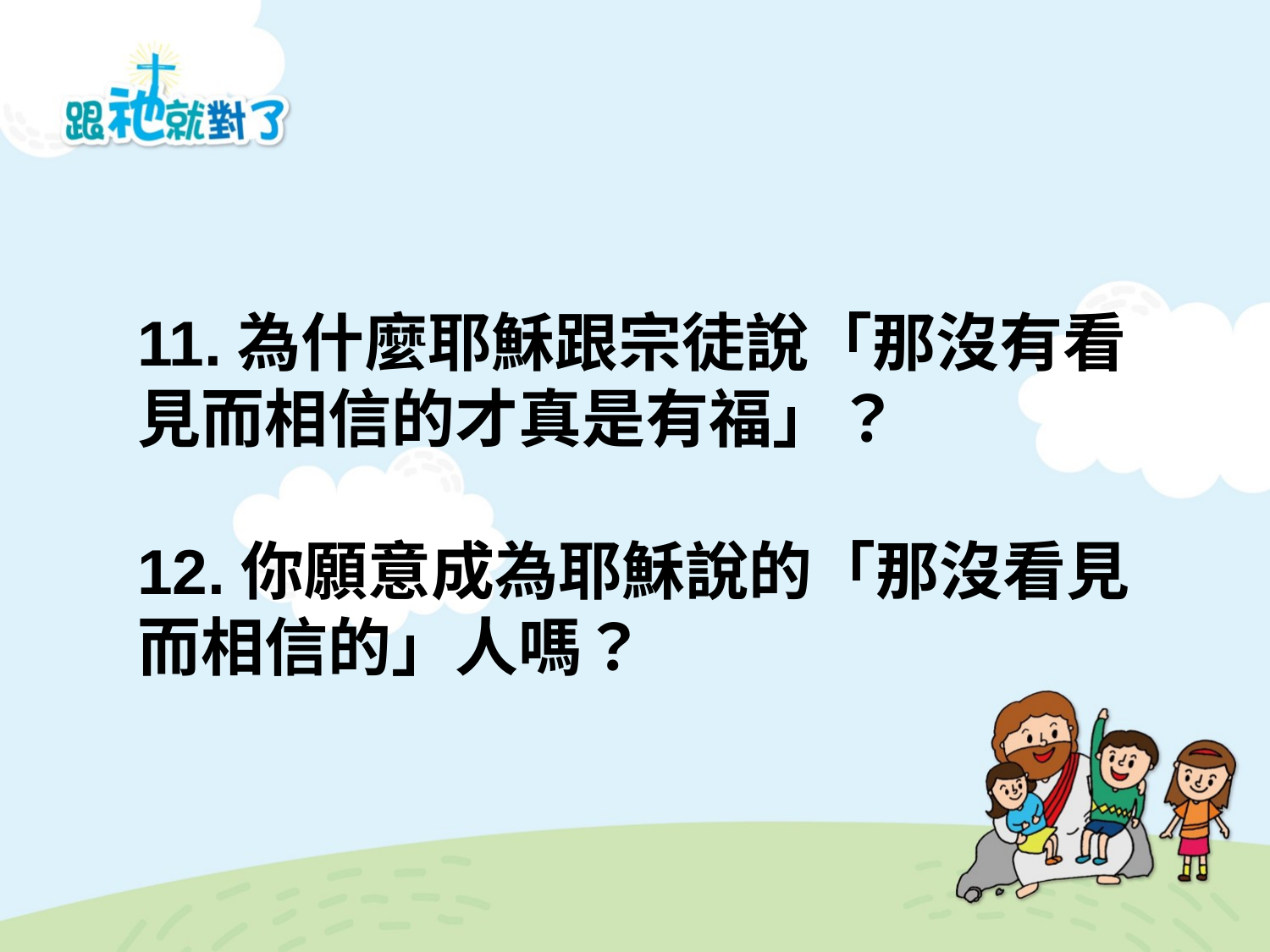

11.為什麼耶穌跟宗徒說「那沒有看見而相信的才真是有福」？

12.你願意成為耶穌說的「那沒看見而相信的」人嗎？